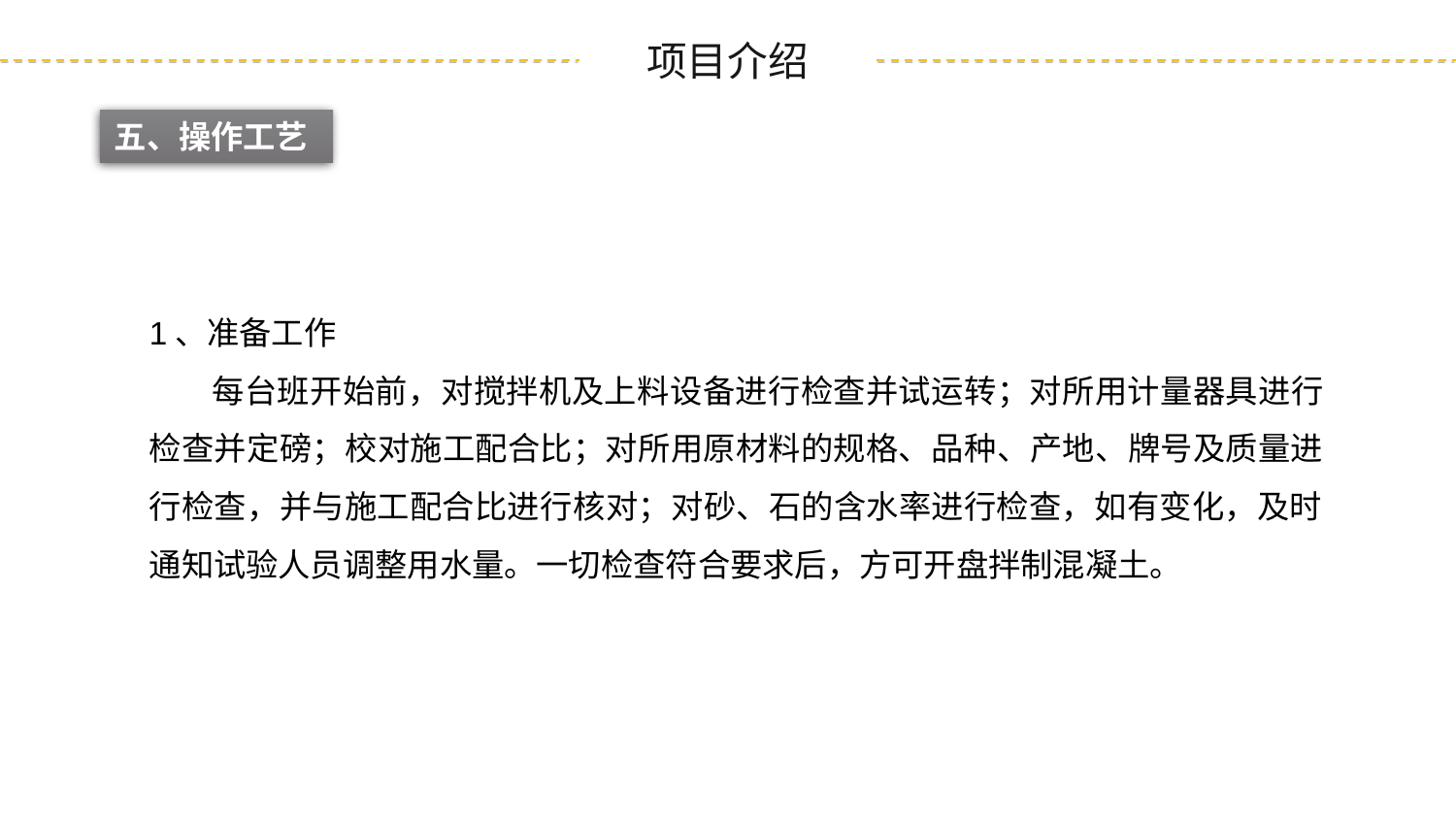

五、操作工艺
1、准备工作
       每台班开始前，对搅拌机及上料设备进行检查并试运转；对所用计量器具进行检查并定磅；校对施工配合比；对所用原材料的规格、品种、产地、牌号及质量进行检查，并与施工配合比进行核对；对砂、石的含水率进行检查，如有变化，及时通知试验人员调整用水量。一切检查符合要求后，方可开盘拌制混凝土。